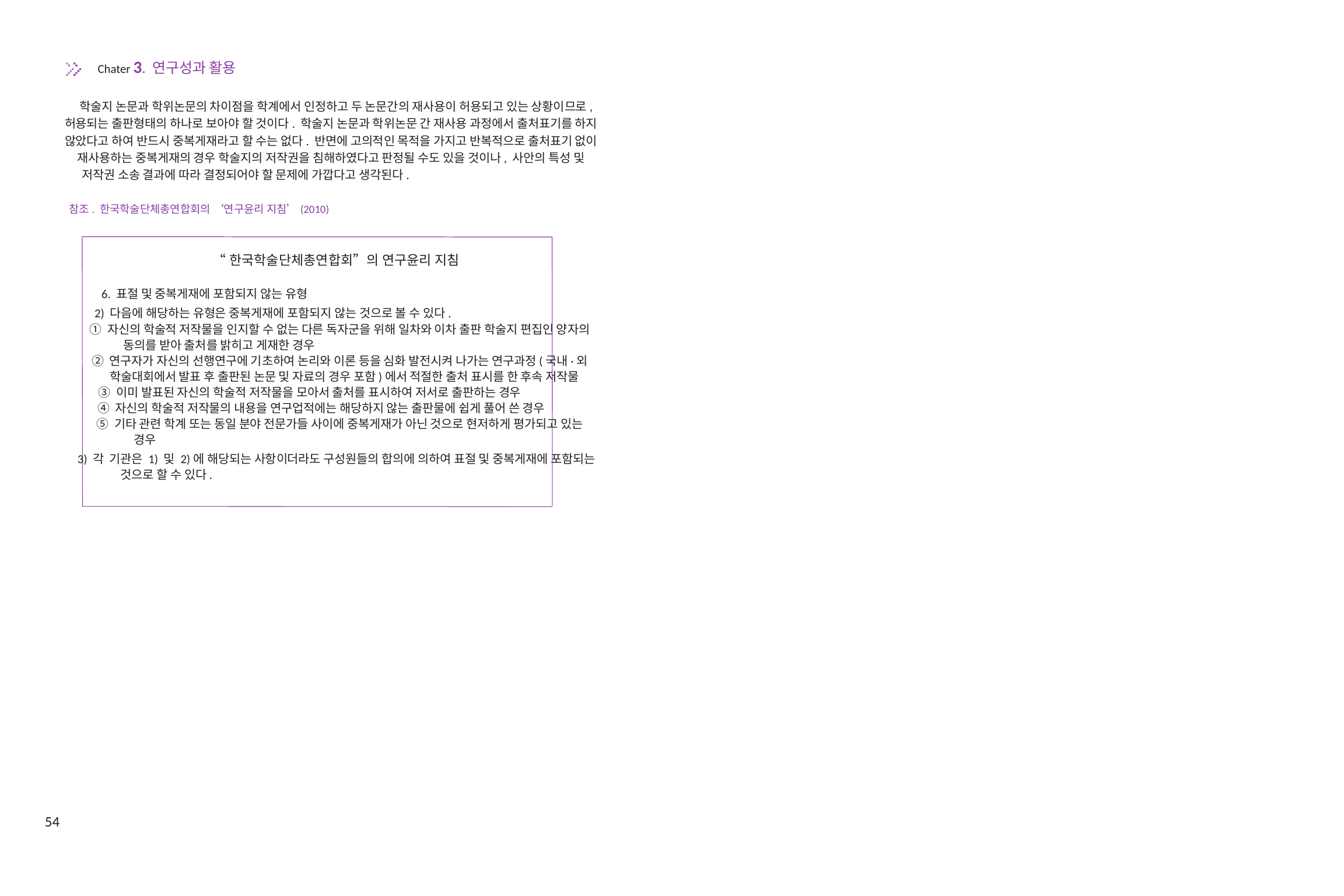

Chater 3. 연구성과 활용

학술지 논문과 학위논문의 차이점을 학계에서 인정하고 두 논문간의 재사용이 허용되고 있는 상황이므로,
허용되는 출판형태의 하나로 보아야 할 것이다. 학술지 논문과 학위논문 간 재사용 과정에서 출처표기를 하지
않았다고 하여 반드시 중복게재라고 할 수는 없다. 반면에 고의적인 목적을 가지고 반복적으로 출처표기 없이
재사용하는 중복게재의 경우 학술지의 저작권을 침해하였다고 판정될 수도 있을 것이나, 사안의 특성 및
저작권 소송 결과에 따라 결정되어야 할 문제에 가깝다고 생각된다.
참조. 한국학술단체총연합회의 ‘연구윤리 지침’(2010)
“한국학술단체총연합회”의 연구윤리 지침
6. 표절 및 중복게재에 포함되지 않는 유형
2) 다음에 해당하는 유형은 중복게재에 포함되지 않는 것으로 볼 수 있다.
① 자신의 학술적 저작물을 인지할 수 없는 다른 독자군을 위해 일차와 이차 출판 학술지 편집인 양자의
동의를 받아 출처를 밝히고 게재한 경우
② 연구자가 자신의 선행연구에 기초하여 논리와 이론 등을 심화 발전시켜 나가는 연구과정(국내·외
학술대회에서 발표 후 출판된 논문 및 자료의 경우 포함)에서 적절한 출처 표시를 한 후속 저작물
③ 이미 발표된 자신의 학술적 저작물을 모아서 출처를 표시하여 저서로 출판하는 경우
④ 자신의 학술적 저작물의 내용을 연구업적에는 해당하지 않는 출판물에 쉽게 풀어 쓴 경우
⑤ 기타 관련 학계 또는 동일 분야 전문가들 사이에 중복게재가 아닌 것으로 현저하게 평가되고 있는
경우
3) 각  기관은 1) 및 2)에 해당되는 사항이더라도 구성원들의 합의에 의하여 표절 및 중복게재에 포함되는
것으로 할 수 있다.
54